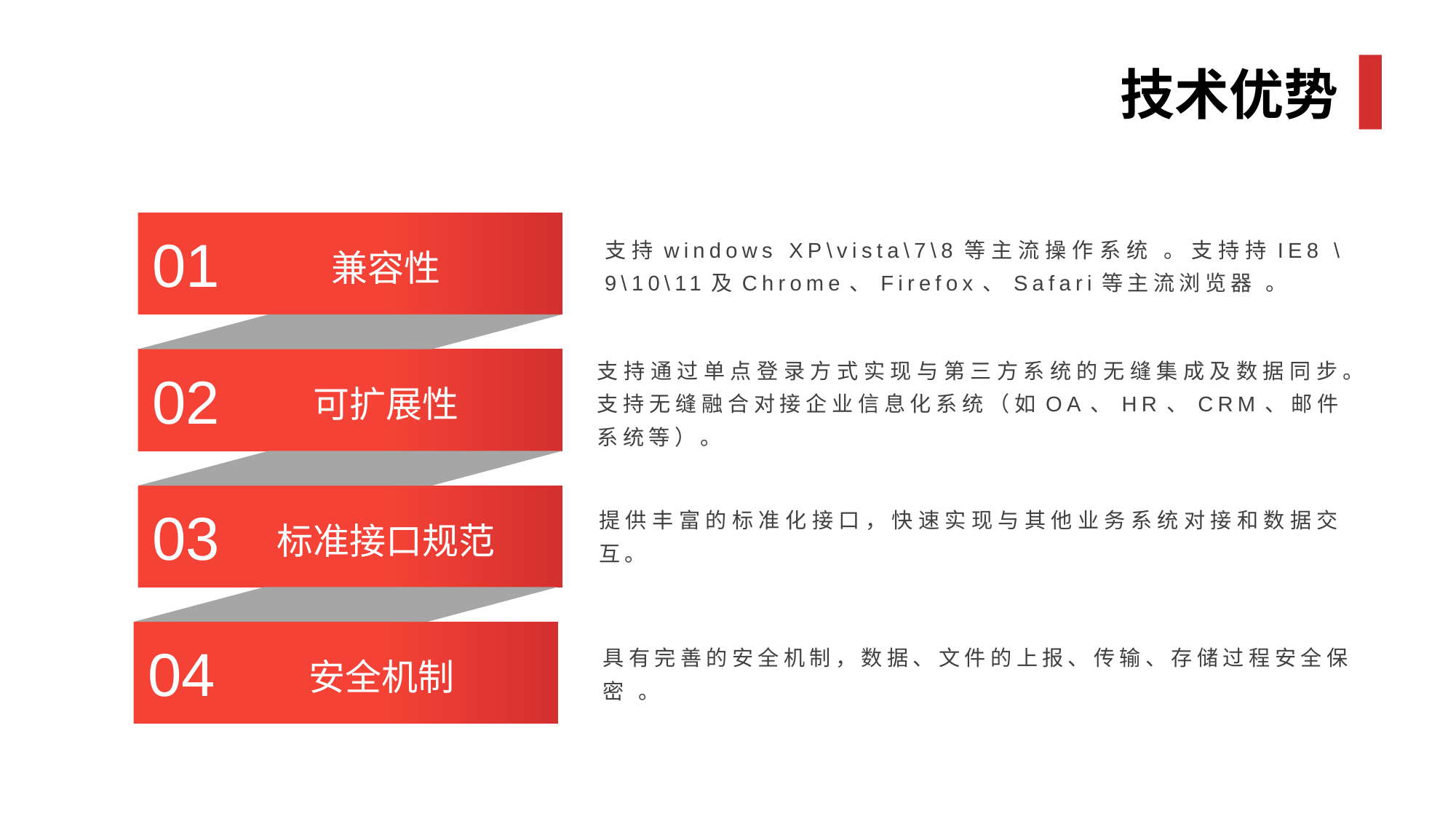

技术优势

01
支持windows XP\vista\7\8等主流操作系统 。支持持IE8 \9\10\11及Chrome、Firefox、Safari等主流浏览器 。
兼容性

支持通过单点登录方式实现与第三方系统的无缝集成及数据同步。支持无缝融合对接企业信息化系统（如OA、HR、CRM、邮件系统等）。

02
可扩展性

提供丰富的标准化接口，快速实现与其他业务系统对接和数据交互。
03
标准接口规范

04
具有完善的安全机制，数据、文件的上报、传输、存储过程安全保密 。
安全机制